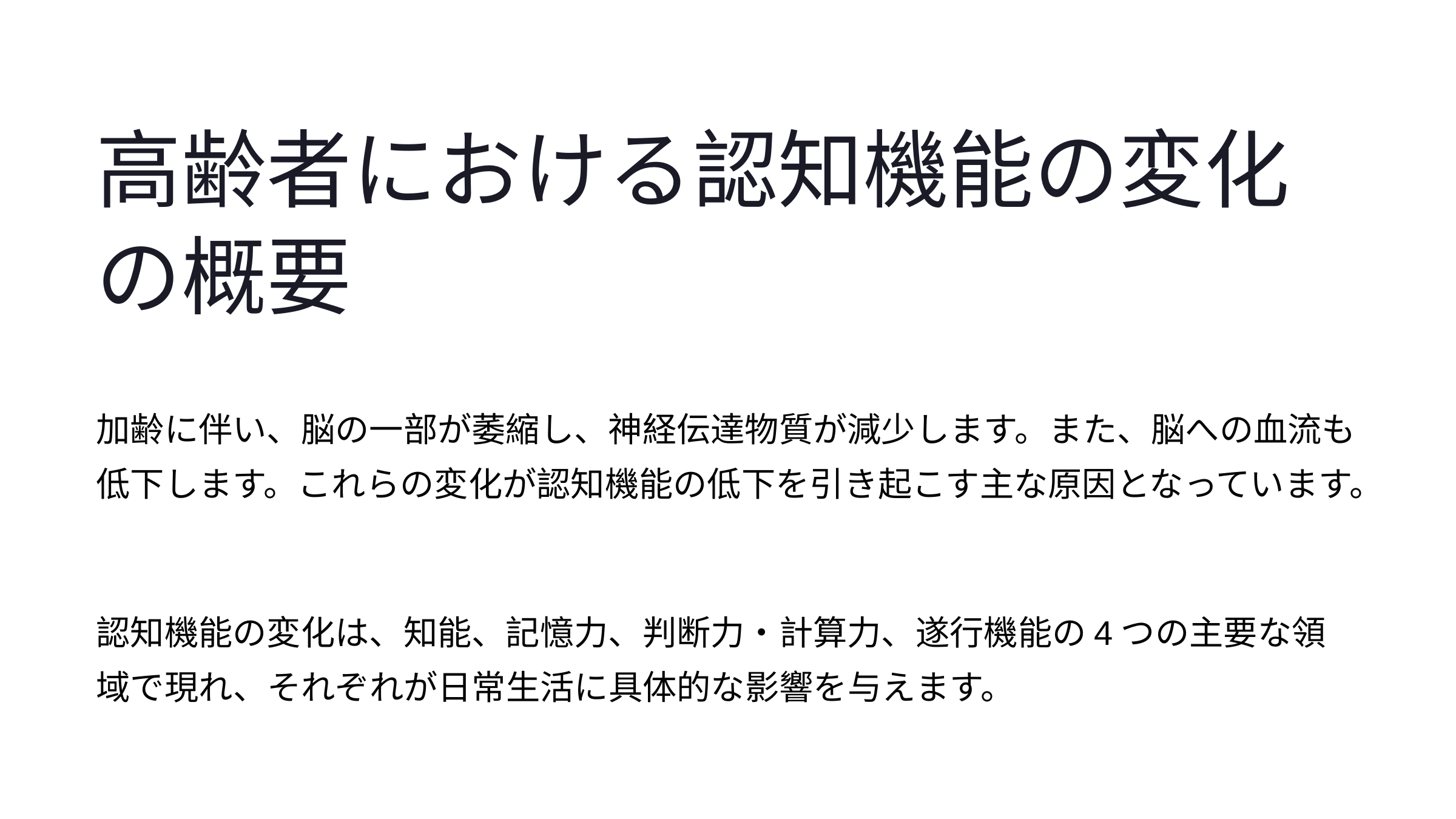

高齢者における認知機能の変化の概要
加齢に伴い、脳の一部が萎縮し、神経伝達物質が減少します。また、脳への血流も低下します。これらの変化が認知機能の低下を引き起こす主な原因となっています。
認知機能の変化は、知能、記憶力、判断力・計算力、遂行機能の4つの主要な領域で現れ、それぞれが日常生活に具体的な影響を与えます。